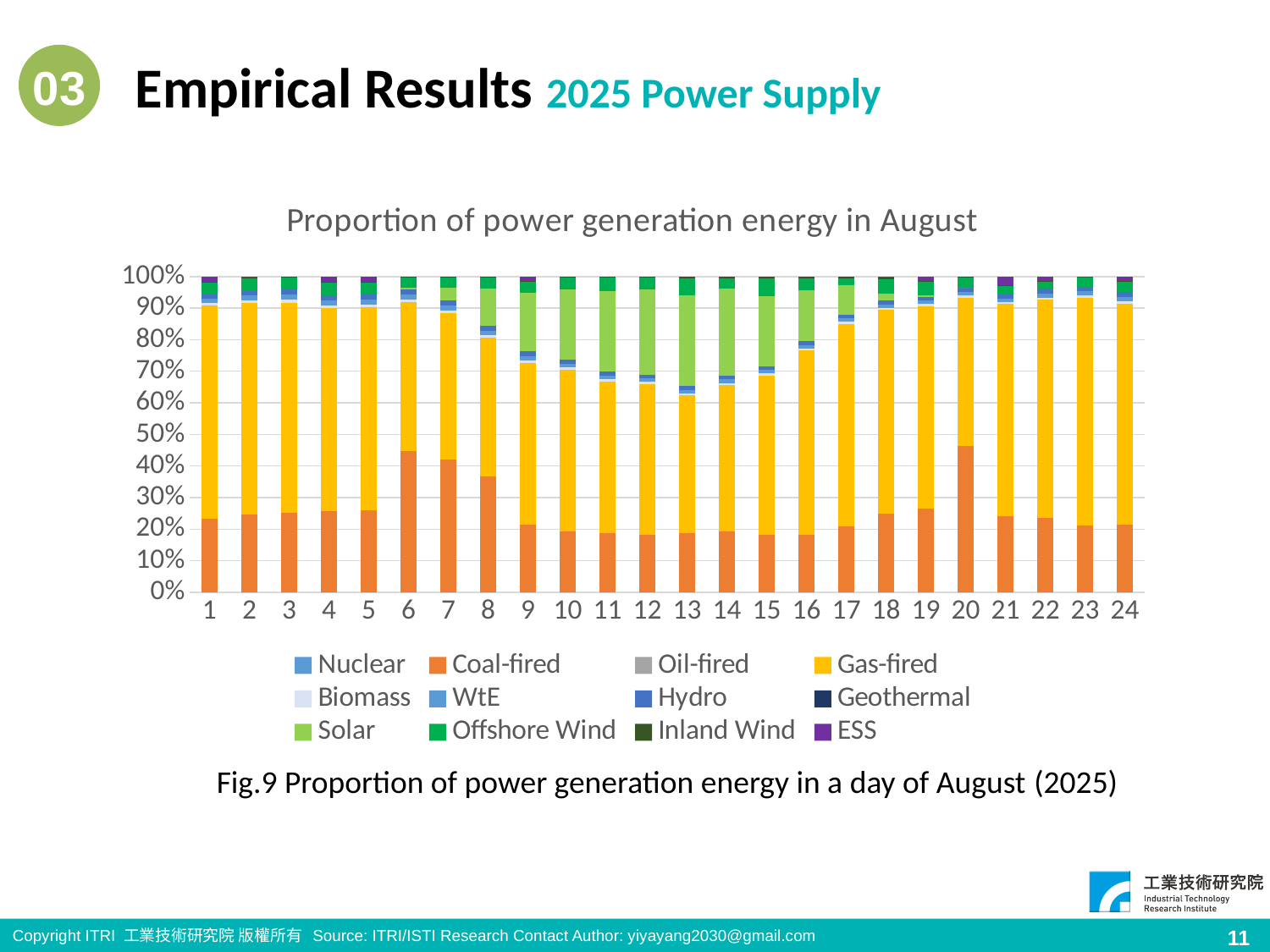

03
Empirical Results 2025 Power Supply

### Chart: Proportion of power generation energy in August

| Category | Nuclear | Coal-fired | Oil-fired | Gas-fired | Biomass | WtE | Hydro | Geothermal | Solar | Offshore Wind | Inland Wind | ESS |
|---|---|---|---|---|---|---|---|---|---|---|---|---|
Fig.9 Proportion of power generation energy in a day of August (2025)
Copyright ITRI 工業技術研究院 版權所有  Source: ITRI/ISTI Research Contact Author: yiyayang2030@gmail.com